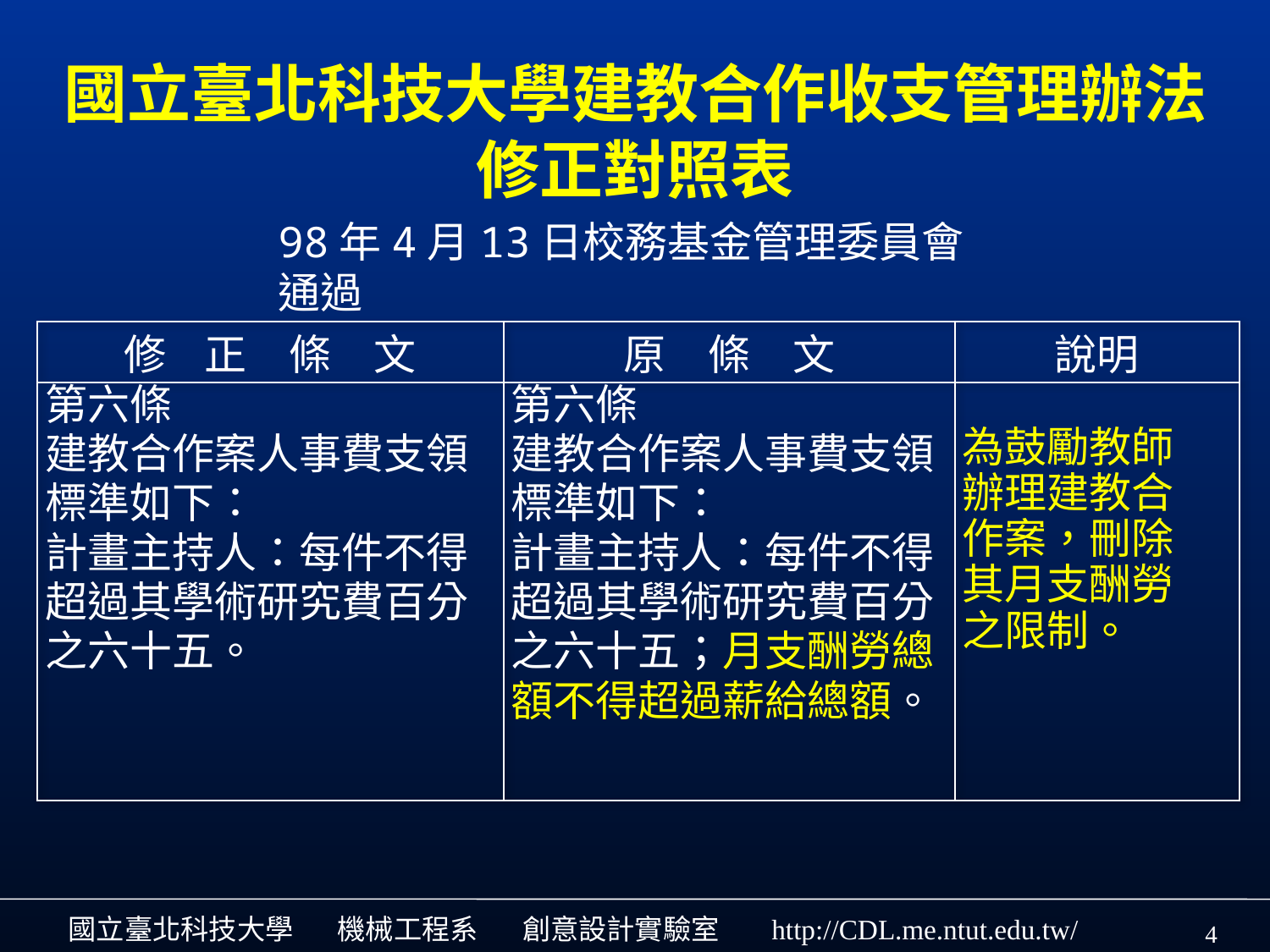

# 國立臺北科技大學建教合作收支管理辦法修正對照表
98年4月13日校務基金管理委員會通過
| 修 正　條　文 | 原　條　文 | 說明 |
| --- | --- | --- |
| 第六條 建教合作案人事費支領 標準如下： 計畫主持人：每件不得 超過其學術研究費百分 之六十五。 | 第六條 建教合作案人事費支領 標準如下： 計畫主持人：每件不得 超過其學術研究費百分 之六十五；月支酬勞總 額不得超過薪給總額。 | 為鼓勵教師 辦理建教合 作案，刪除 其月支酬勞 之限制。 |
4